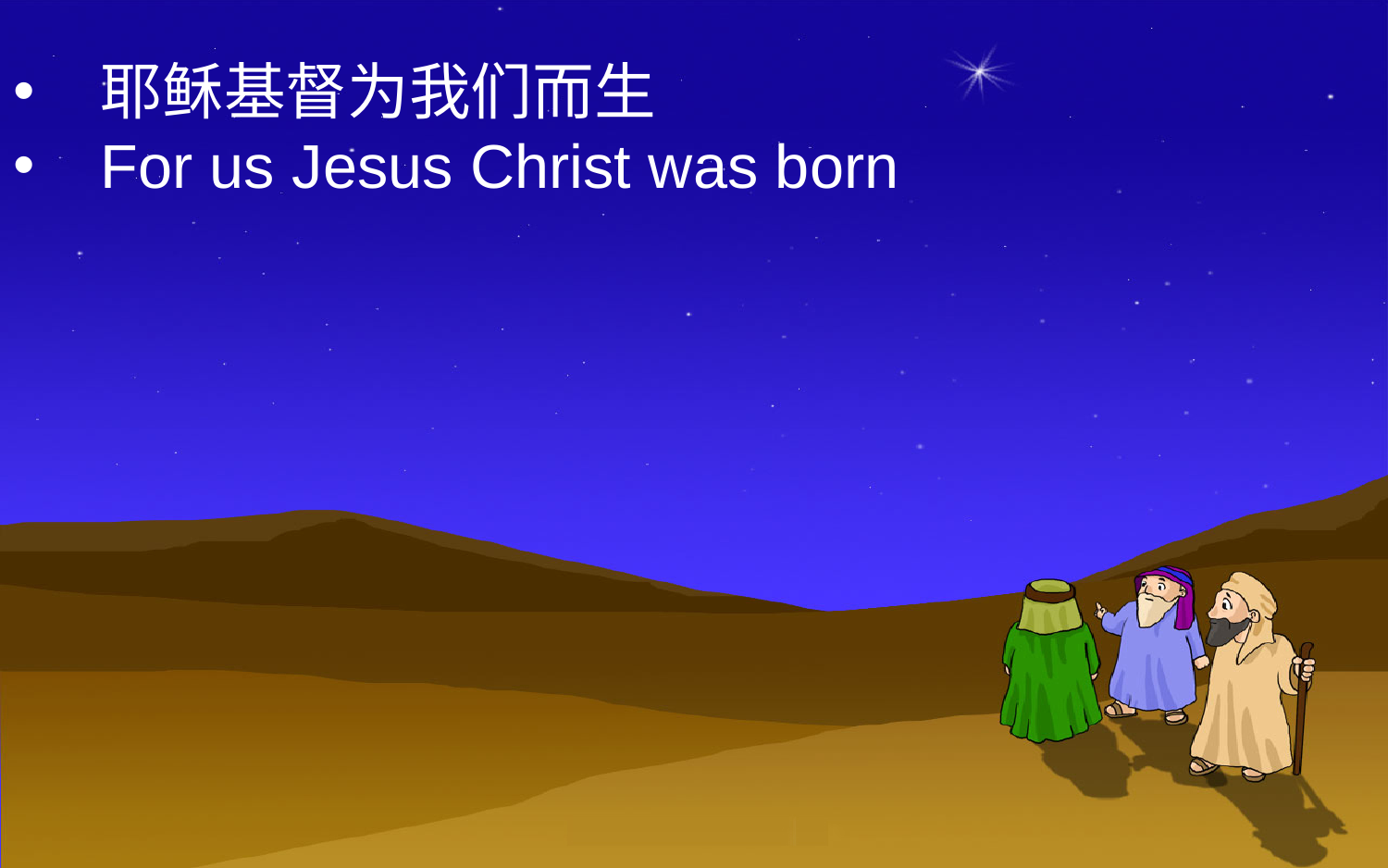

耶稣基督为我们而生
For us Jesus Christ was born